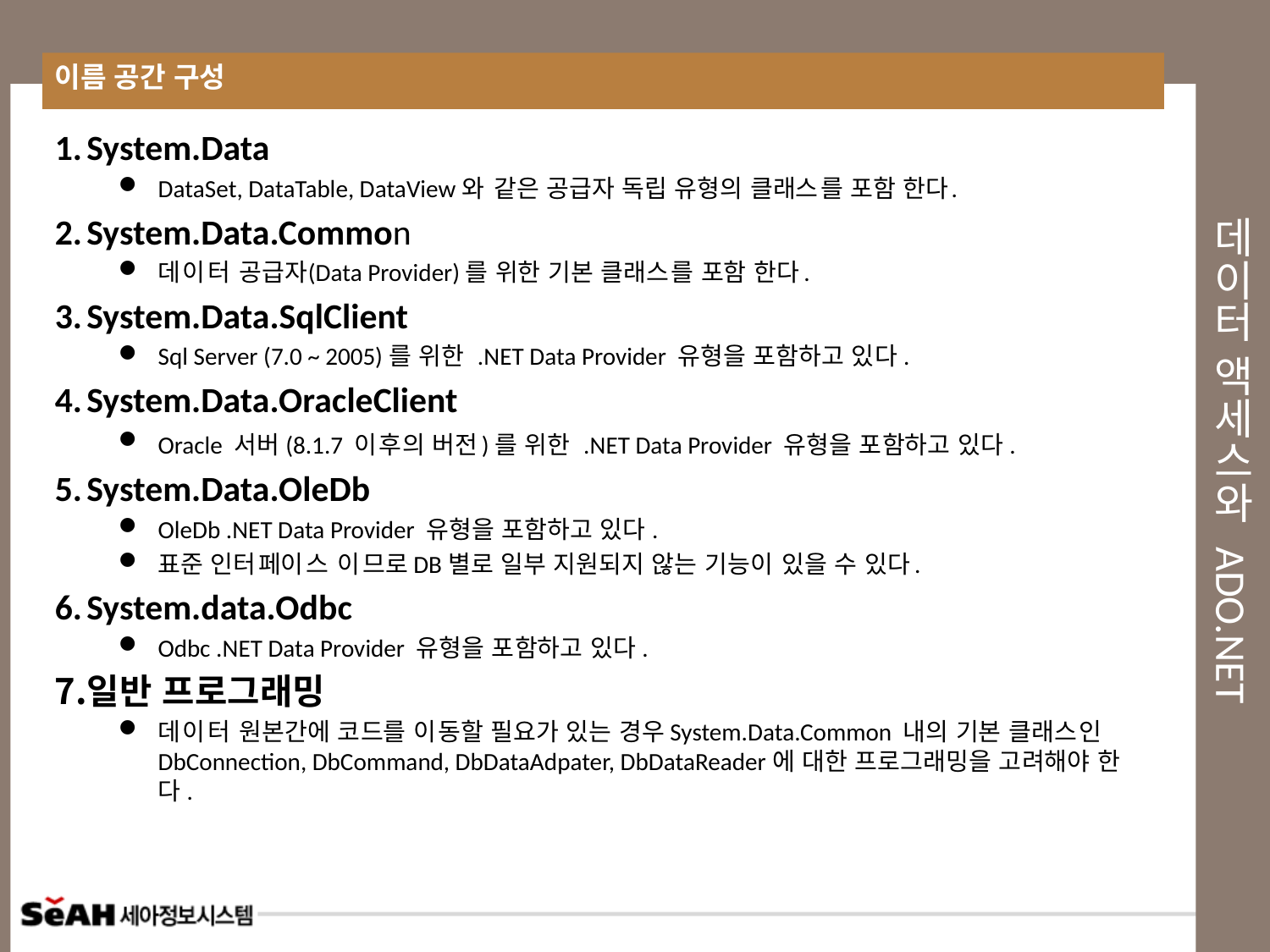

이름 공간 구성
# 데이터 액세스와 ADO.NET
System.Data
DataSet, DataTable, DataView와 같은 공급자 독립 유형의 클래스를 포함 한다.
System.Data.Common
데이터 공급자(Data Provider)를 위한 기본 클래스를 포함 한다.
System.Data.SqlClient
Sql Server (7.0 ~ 2005)를 위한 .NET Data Provider 유형을 포함하고 있다.
System.Data.OracleClient
Oracle 서버(8.1.7 이후의 버전)를 위한 .NET Data Provider 유형을 포함하고 있다.
System.Data.OleDb
OleDb .NET Data Provider 유형을 포함하고 있다.
표준 인터페이스 이므로 DB별로 일부 지원되지 않는 기능이 있을 수 있다.
System.data.Odbc
Odbc .NET Data Provider 유형을 포함하고 있다.
일반 프로그래밍
데이터 원본간에 코드를 이동할 필요가 있는 경우 System.Data.Common 내의 기본 클래스인
DbConnection, DbCommand, DbDataAdpater, DbDataReader에 대한 프로그래밍을 고려해야 한다.